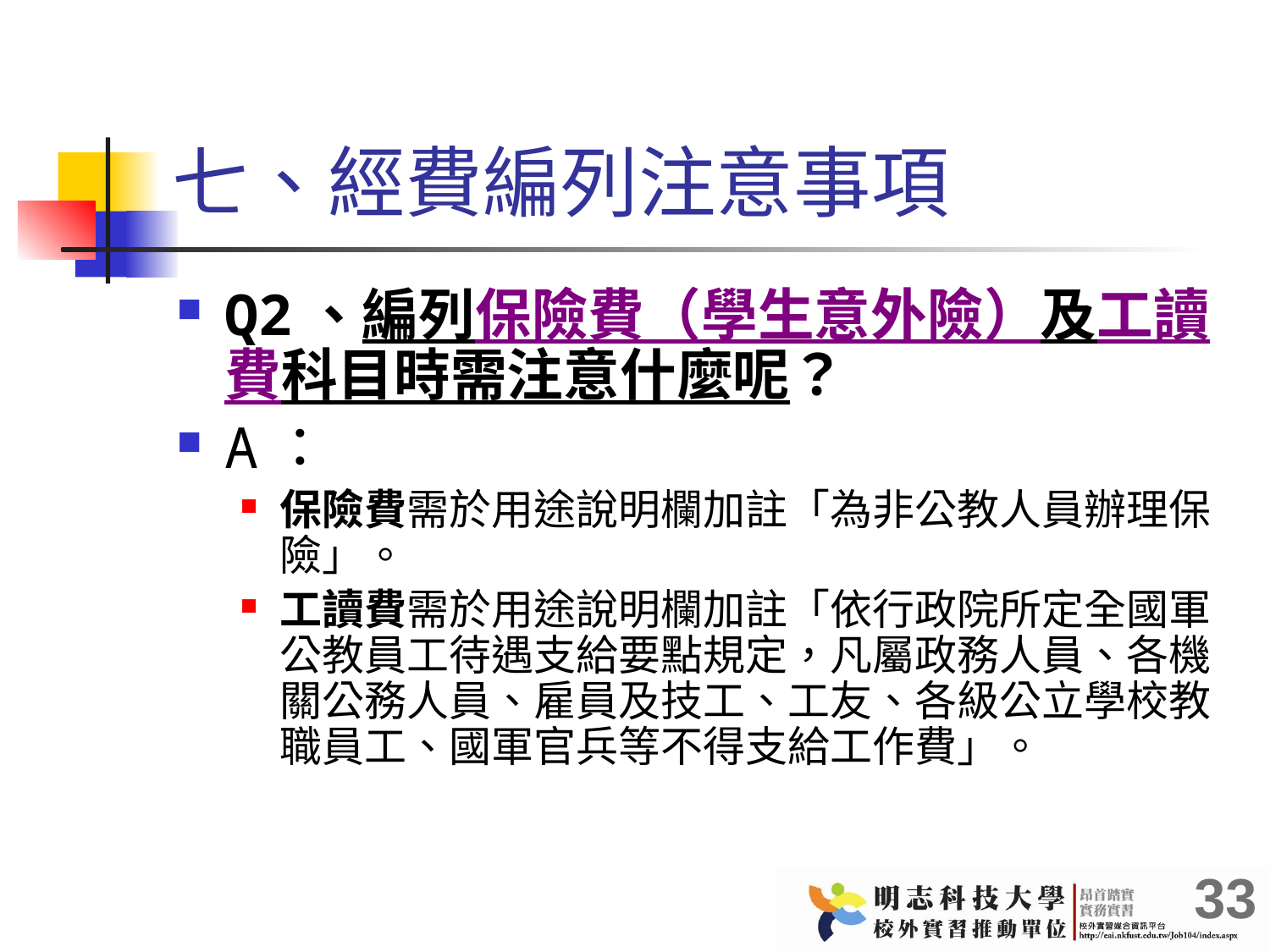

# 七、經費編列注意事項
Q2、編列保險費（學生意外險）及工讀費科目時需注意什麼呢？
A：
保險費需於用途說明欄加註「為非公教人員辦理保險」。
工讀費需於用途說明欄加註「依行政院所定全國軍公教員工待遇支給要點規定，凡屬政務人員、各機關公務人員、雇員及技工、工友、各級公立學校教職員工、國軍官兵等不得支給工作費」。

33